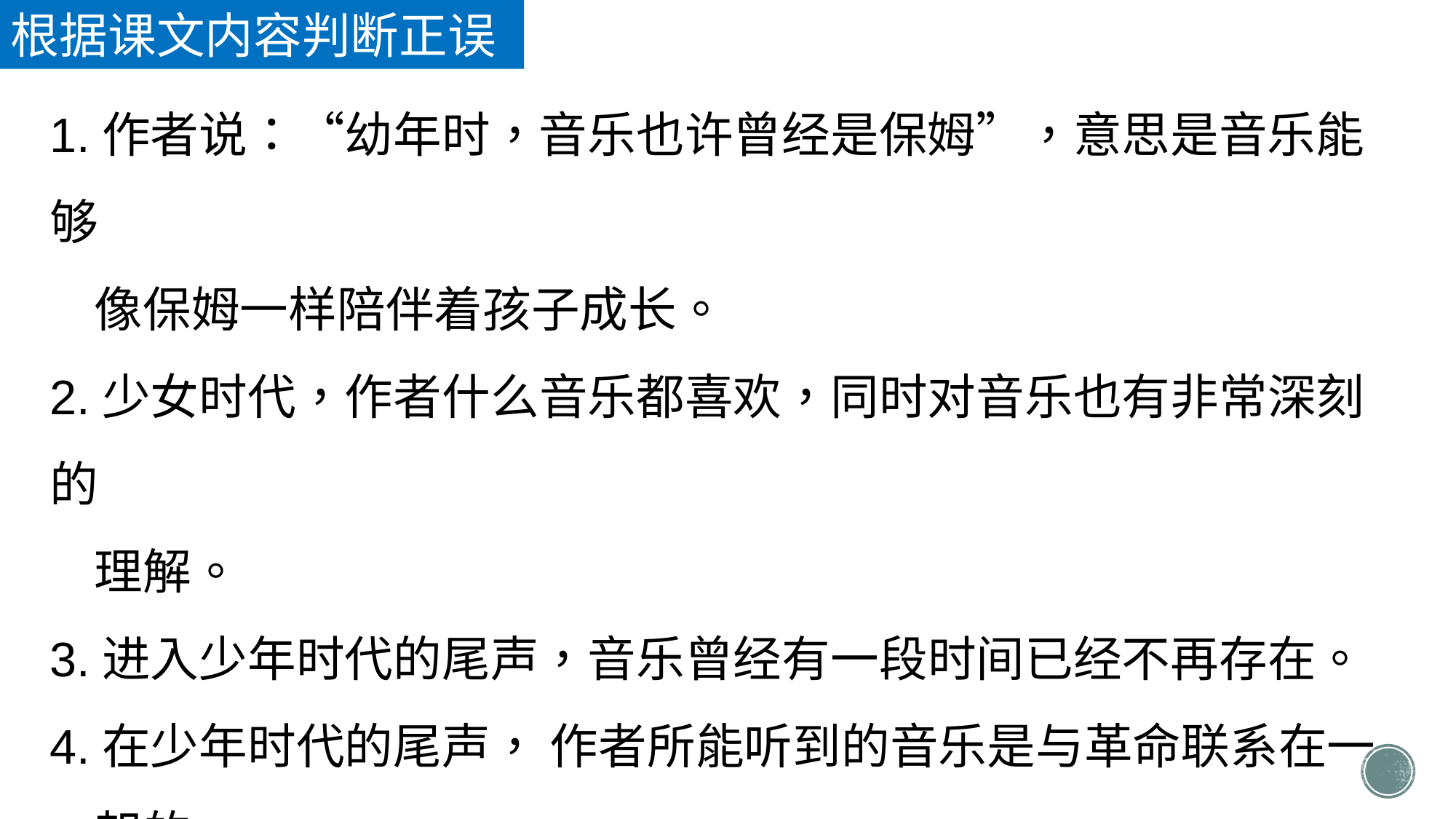

根据课文内容判断正误
1.作者说：“幼年时，音乐也许曾经是保姆”，意思是音乐能够
   像保姆一样陪伴着孩子成长。
2.少女时代，作者什么音乐都喜欢，同时对音乐也有非常深刻的
   理解。
3.进入少年时代的尾声，音乐曾经有一段时间已经不再存在。
4.在少年时代的尾声， 作者所能听到的音乐是与革命联系在一
   起的。
5.到了青年时代，作者比较喜欢听沉稳、成熟的音乐。